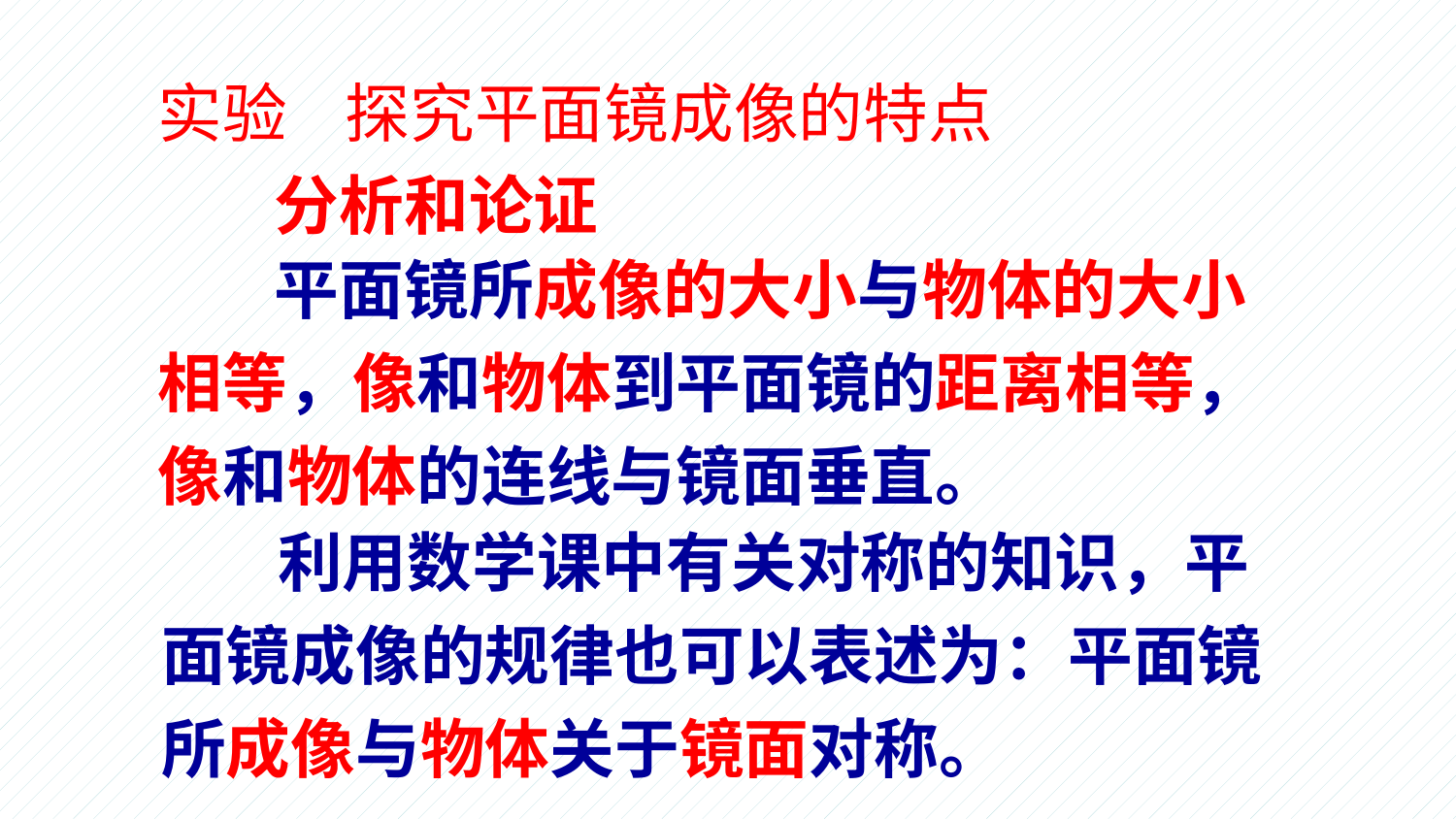

实验    探究平面镜成像的特点
        分析和论证
        平面镜所成像的大小与物体的大小相等，像和物体到平面镜的距离相等，像和物体的连线与镜面垂直。
        利用数学课中有关对称的知识，平面镜成像的规律也可以表述为：平面镜所成像与物体关于镜面对称。